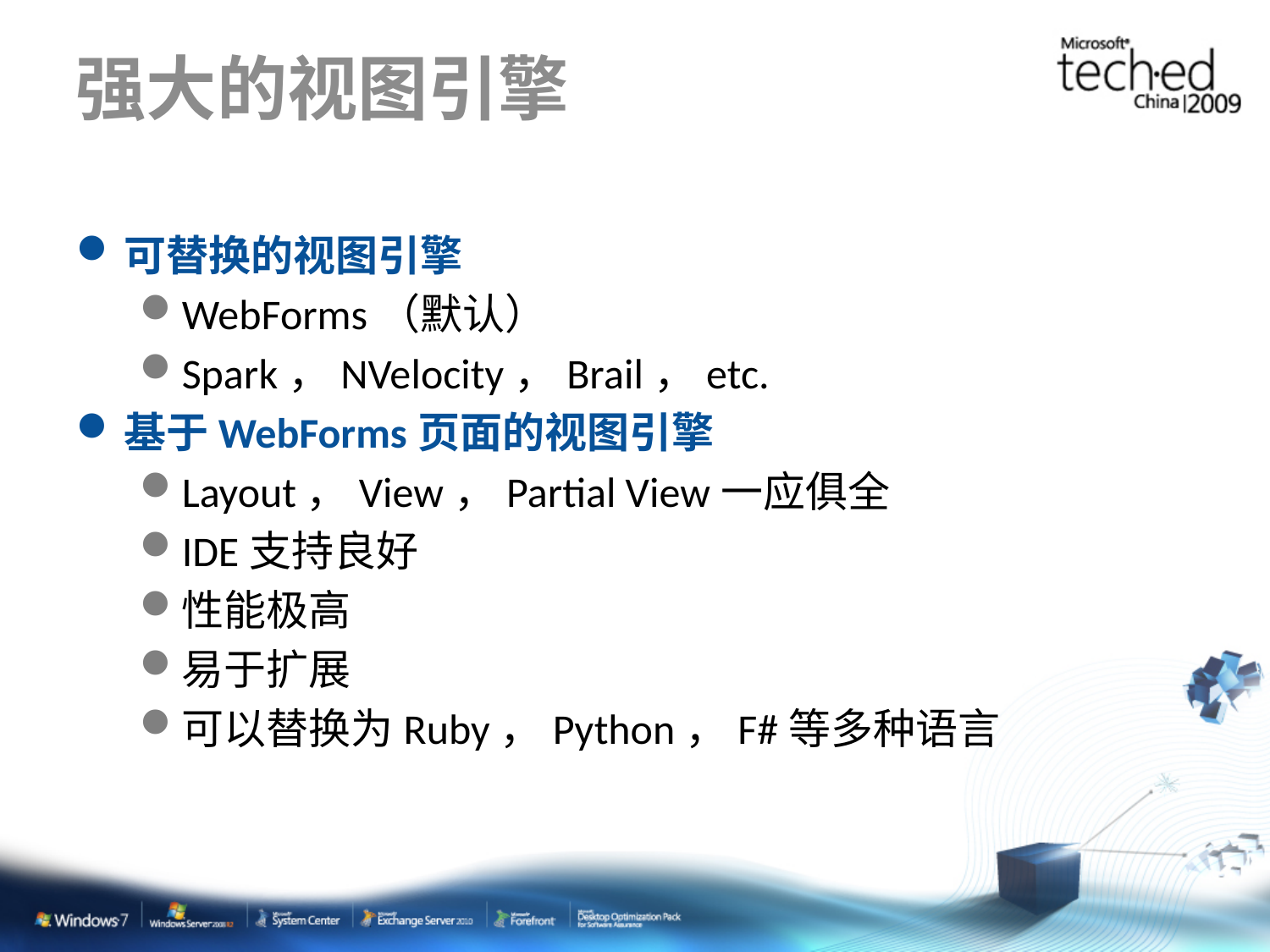

# 强大的视图引擎
可替换的视图引擎
WebForms（默认）
Spark，NVelocity，Brail，etc.
基于WebForms页面的视图引擎
Layout，View，Partial View一应俱全
IDE支持良好
性能极高
易于扩展
可以替换为Ruby，Python，F#等多种语言